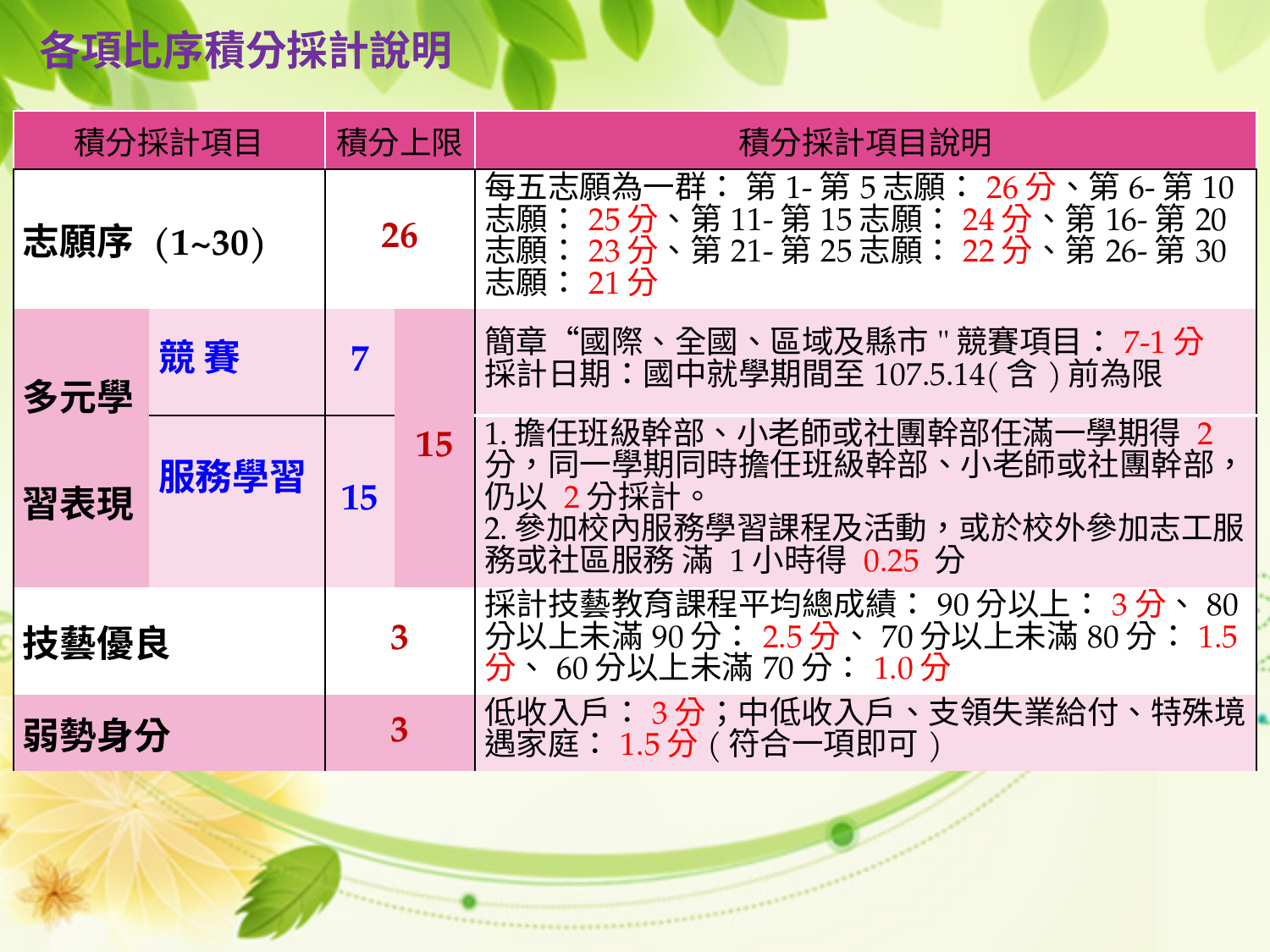

# 各項比序積分採計說明
| 積分採計項目 |  | 積分上限 |  | 積分採計項目說明 |
| --- | --- | --- | --- | --- |
| 志願序 (1~30) |  | 26 |  | 每五志願為一群： 第1-第5志願：26分、第6-第10志願：25分、第11-第15志願：24分、第16-第20志願：23分、第21-第25志願：22分、第26-第30志願：21分 |
| 多元學 習表現 | 競 賽 | 7 | 15 | 簡章“國際、全國、區域及縣市"競賽項目：7-1分 採計日期：國中就學期間至107.5.14(含)前為限 |
|  | 服務學習 | 15 |  | 1.擔任班級幹部、小老師或社團幹部任滿一學期得 2分，同一學期同時擔任班級幹部、小老師或社團幹部，仍以 2分採計。 2.參加校內服務學習課程及活動，或於校外參加志工服務或社區服務 滿 1小時得 0.25 分 |
| 技藝優良 |  | 3 |  | 採計技藝教育課程平均總成績：90分以上：3分、80分以上未滿90分：2.5分、70分以上未滿80分：1.5分、60分以上未滿70分：1.0分 |
| 弱勢身分 |  | 3 |  | 低收入戶：3分；中低收入戶、支領失業給付、特殊境遇家庭：1.5分(符合一項即可) |